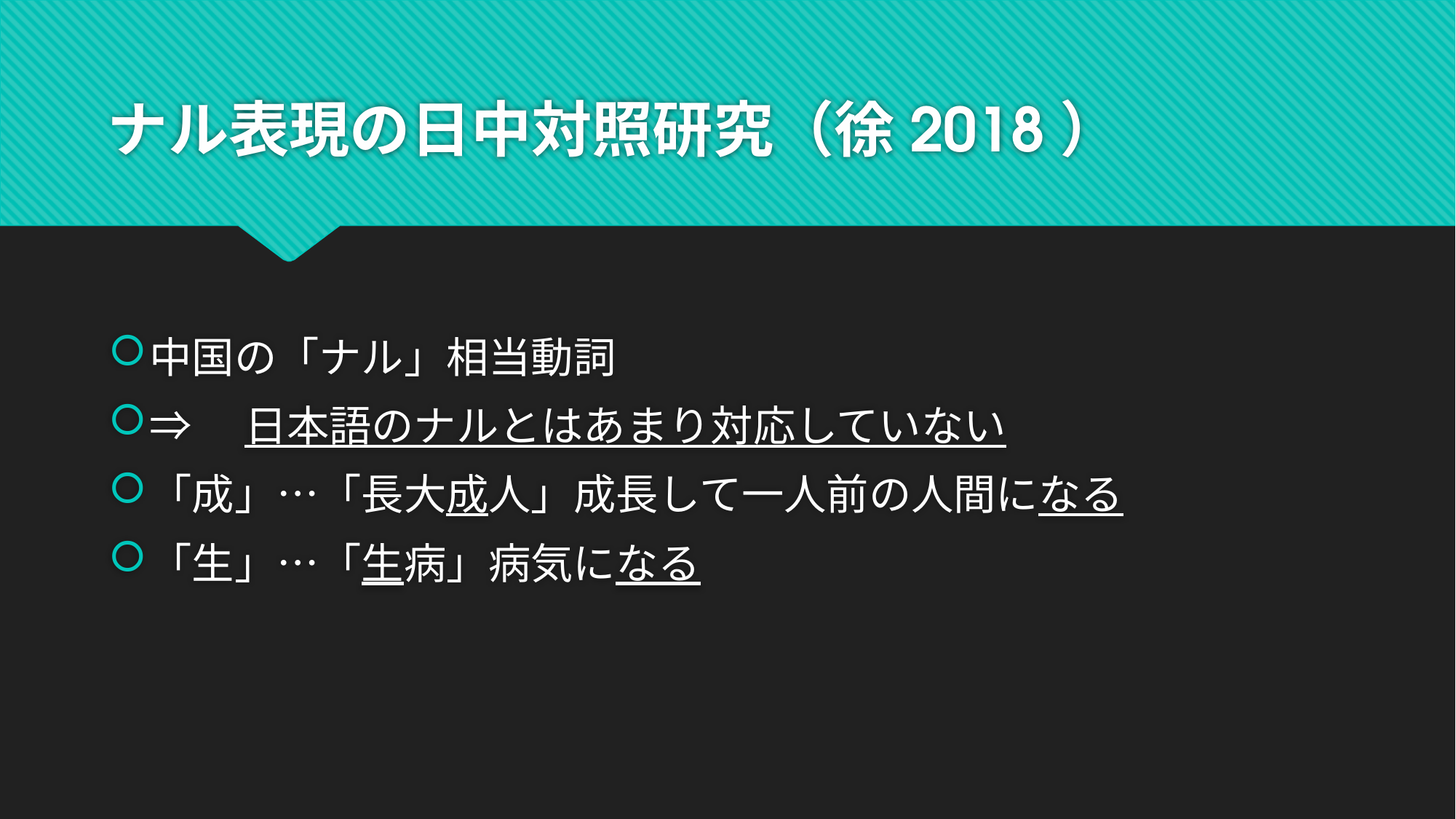

# ナル表現の日中対照研究（徐2018）
中国の「ナル」相当動詞
⇒　日本語のナルとはあまり対応していない
「成」…「長大成人」成長して一人前の人間になる
「生」…「生病」病気になる